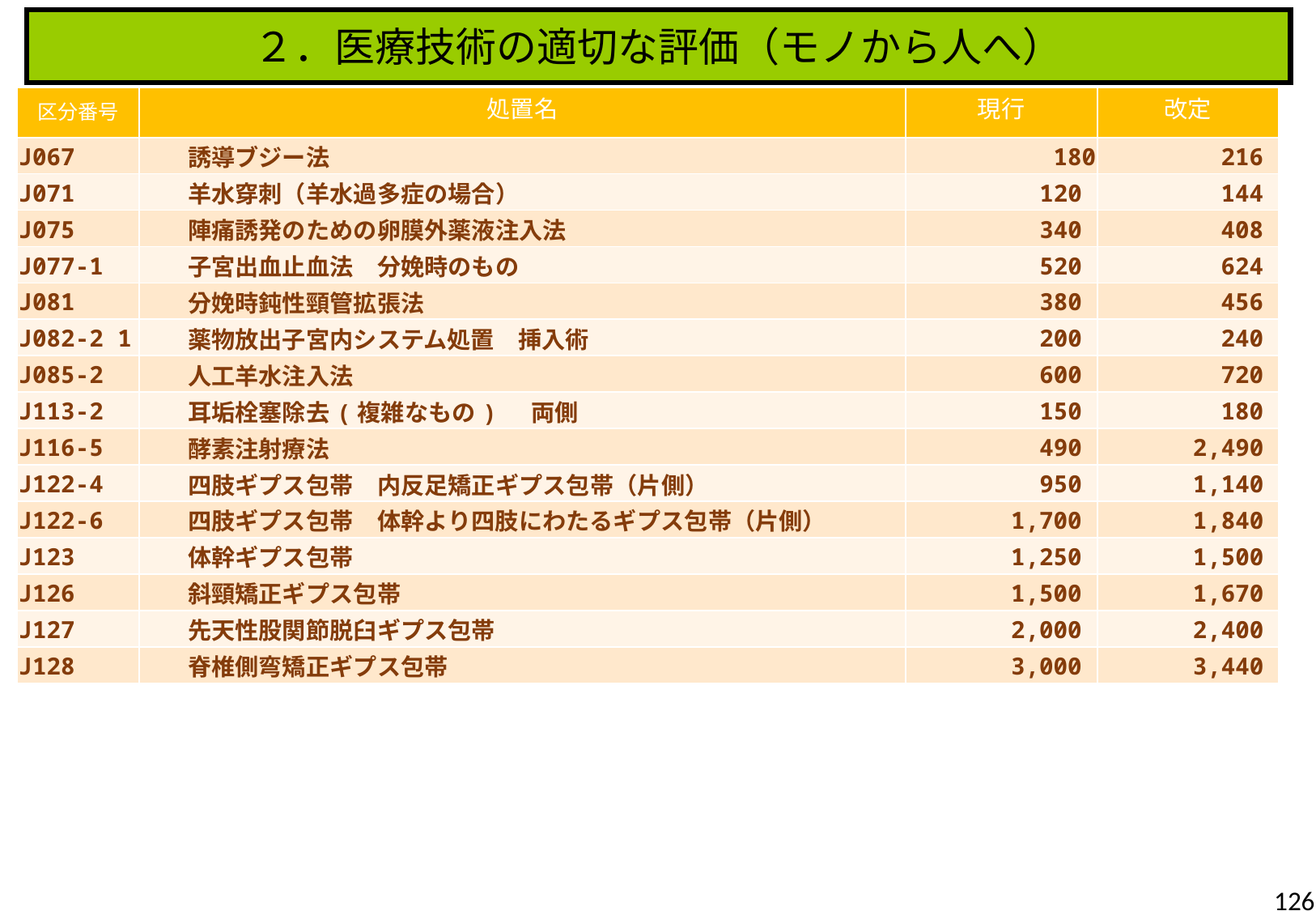

２．医療技術の適切な評価（モノから人へ）
| 区分番号 | 処置名 | 現行 | 改定 |
| --- | --- | --- | --- |
| J067 | 誘導ブジー法 | 180 | 216 |
| J071 | 羊水穿刺（羊水過多症の場合） | 120 | 144 |
| J075 | 陣痛誘発のための卵膜外薬液注入法 | 340 | 408 |
| J077-1 | 子宮出血止血法　分娩時のもの | 520 | 624 |
| J081 | 分娩時鈍性頸管拡張法 | 380 | 456 |
| J082-2 1 | 薬物放出子宮内システム処置　挿入術 | 200 | 240 |
| J085-2 | 人工羊水注入法 | 600 | 720 |
| J113-2 | 耳垢栓塞除去(複雑なもの) 両側 | 150 | 180 |
| J116-5 | 酵素注射療法 | 490 | 2,490 |
| J122-4 | 四肢ギプス包帯　内反足矯正ギプス包帯（片側） | 950 | 1,140 |
| J122-6 | 四肢ギプス包帯　体幹より四肢にわたるギプス包帯（片側） | 1,700 | 1,840 |
| J123 | 体幹ギプス包帯 | 1,250 | 1,500 |
| J126 | 斜頸矯正ギプス包帯 | 1,500 | 1,670 |
| J127 | 先天性股関節脱臼ギプス包帯 | 2,000 | 2,400 |
| J128 | 脊椎側弯矯正ギプス包帯 | 3,000 | 3,440 |
126